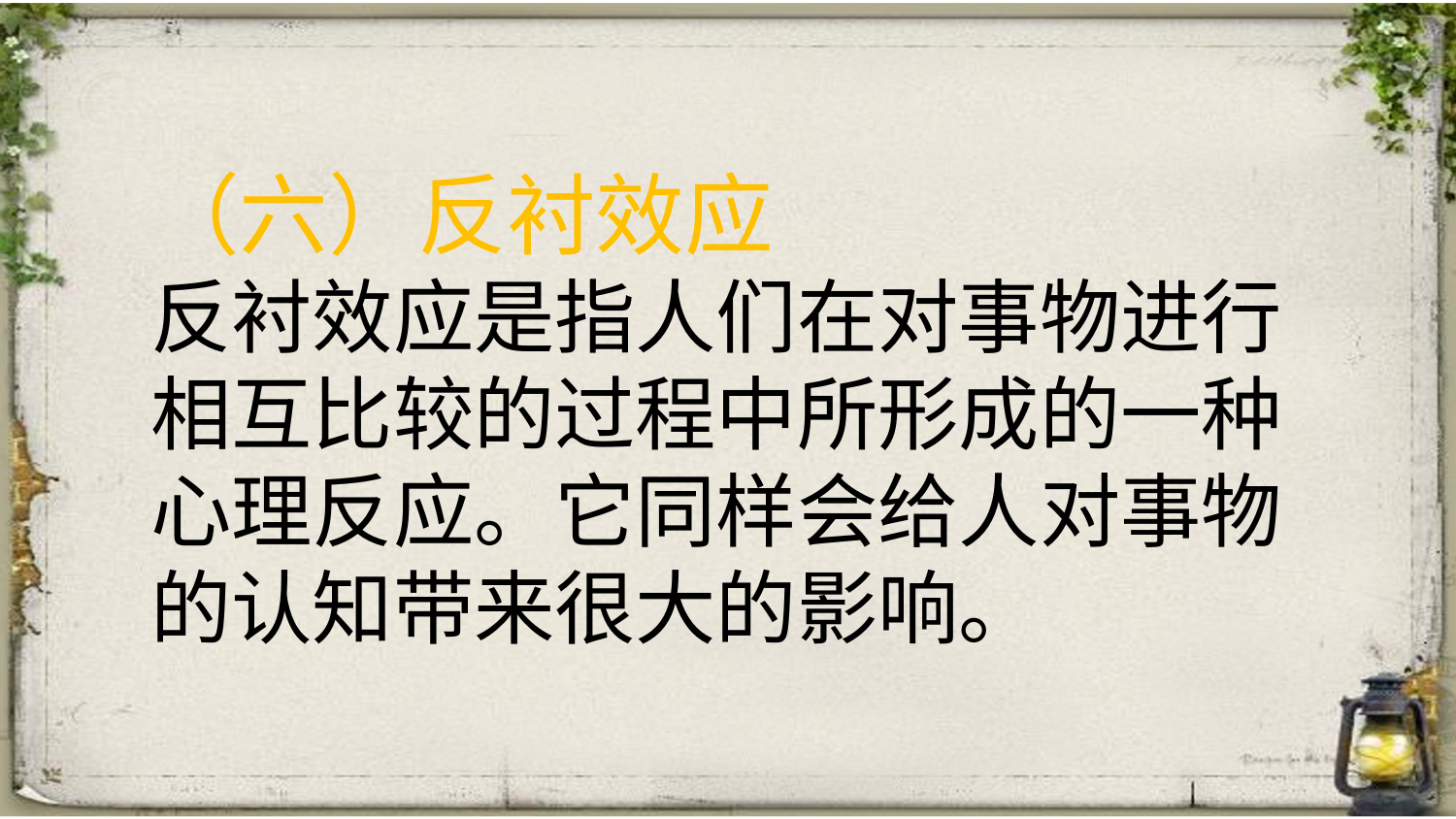

（六）反衬效应
反衬效应是指人们在对事物进行相互比较的过程中所形成的一种心理反应。它同样会给人对事物的认知带来很大的影响。